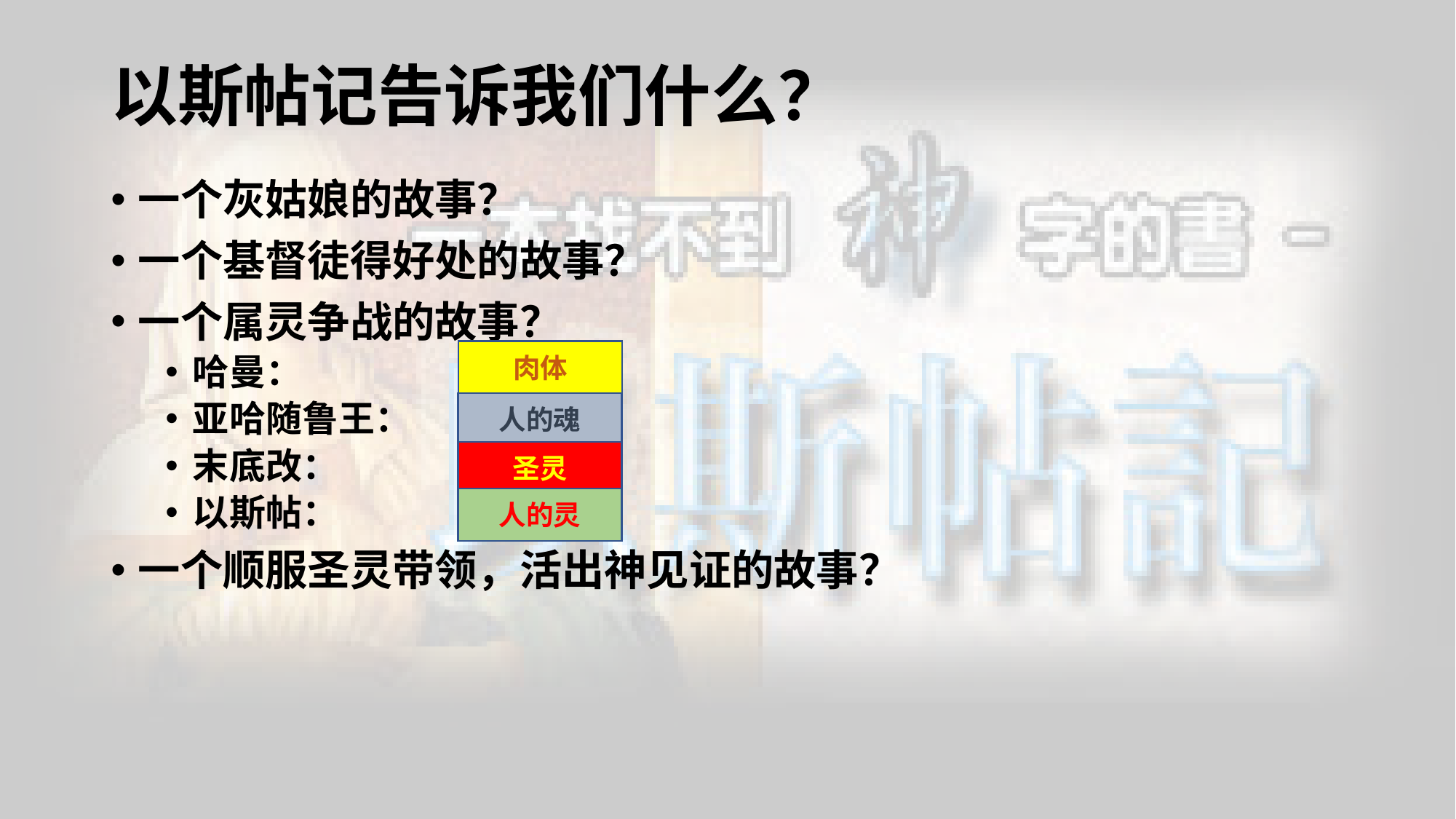

# 以斯帖记告诉我们什么？
一个灰姑娘的故事？
一个基督徒得好处的故事？
一个属灵争战的故事？
哈曼：
亚哈随鲁王：
末底改：
以斯帖：
一个顺服圣灵带领，活出神见证的故事？
肉体
人的魂
圣灵
人的灵